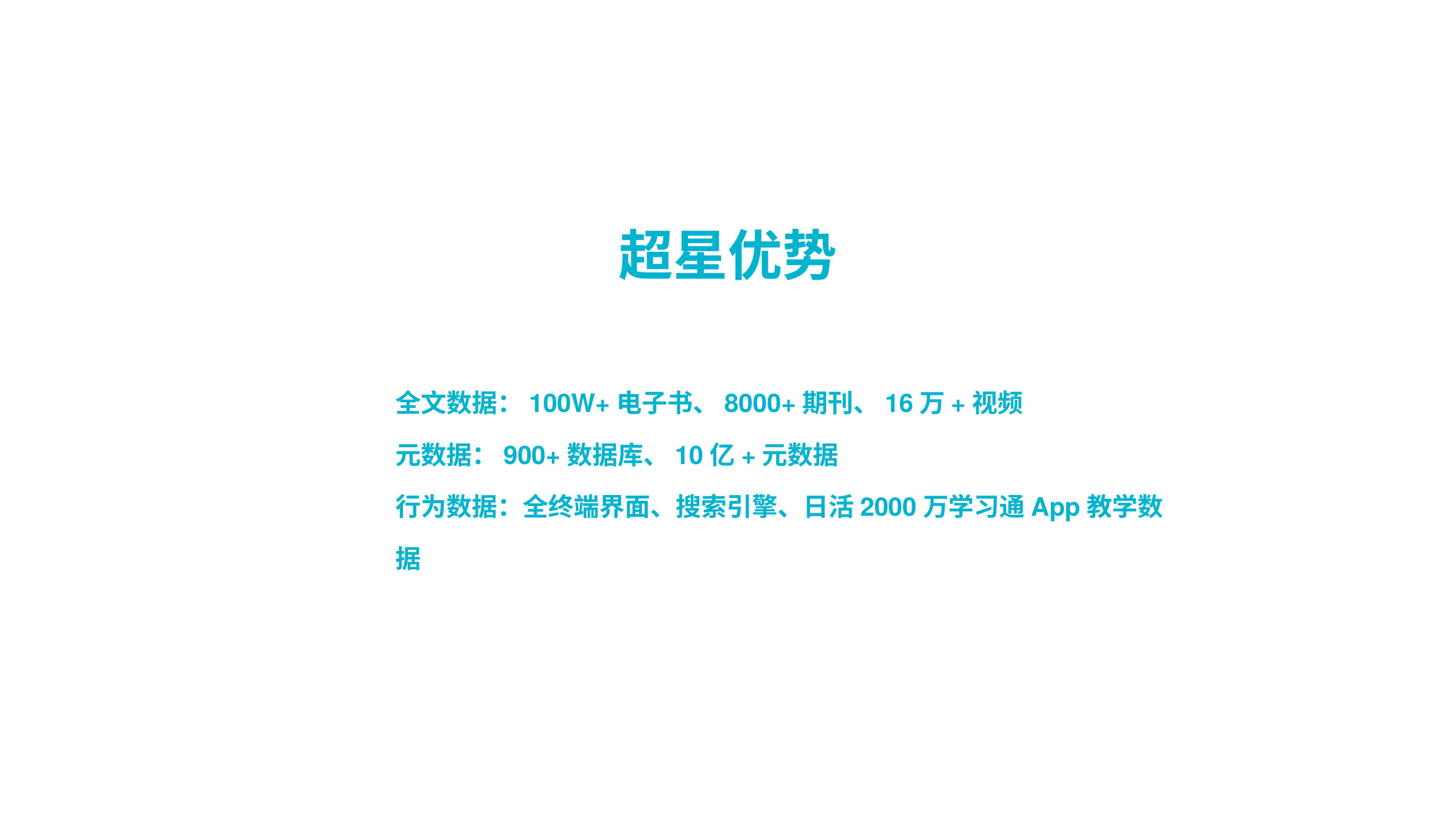

超星优势

全文数据：100W+电子书、8000+期刊、16万+视频
元数据：900+数据库、10亿+元数据
行为数据：全终端界面、搜索引擎、日活2000万学习通App教学数据